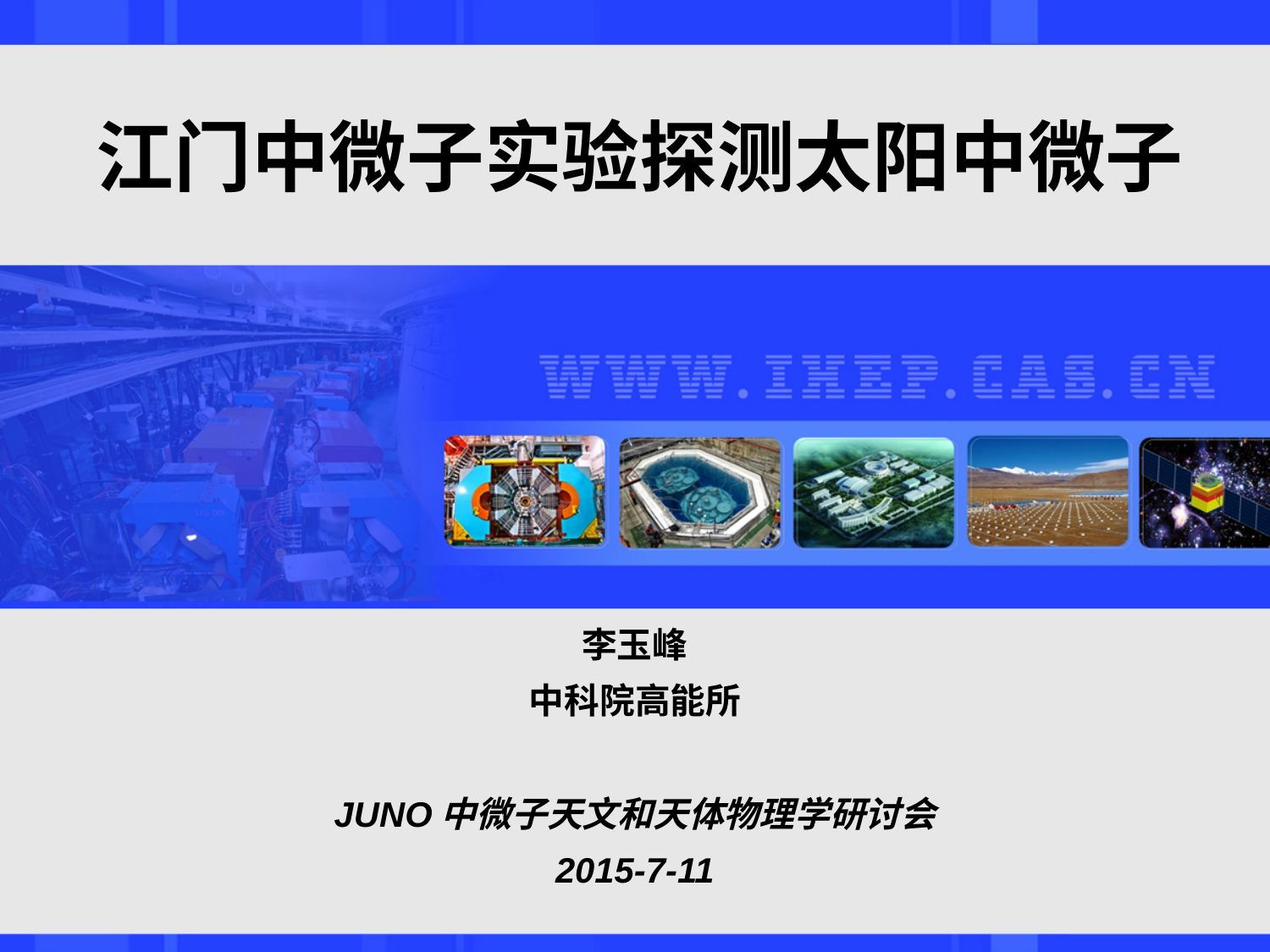

# 江门中微子实验探测太阳中微子
李玉峰
中科院高能所

JUNO中微子天文和天体物理学研讨会
2015-7-11